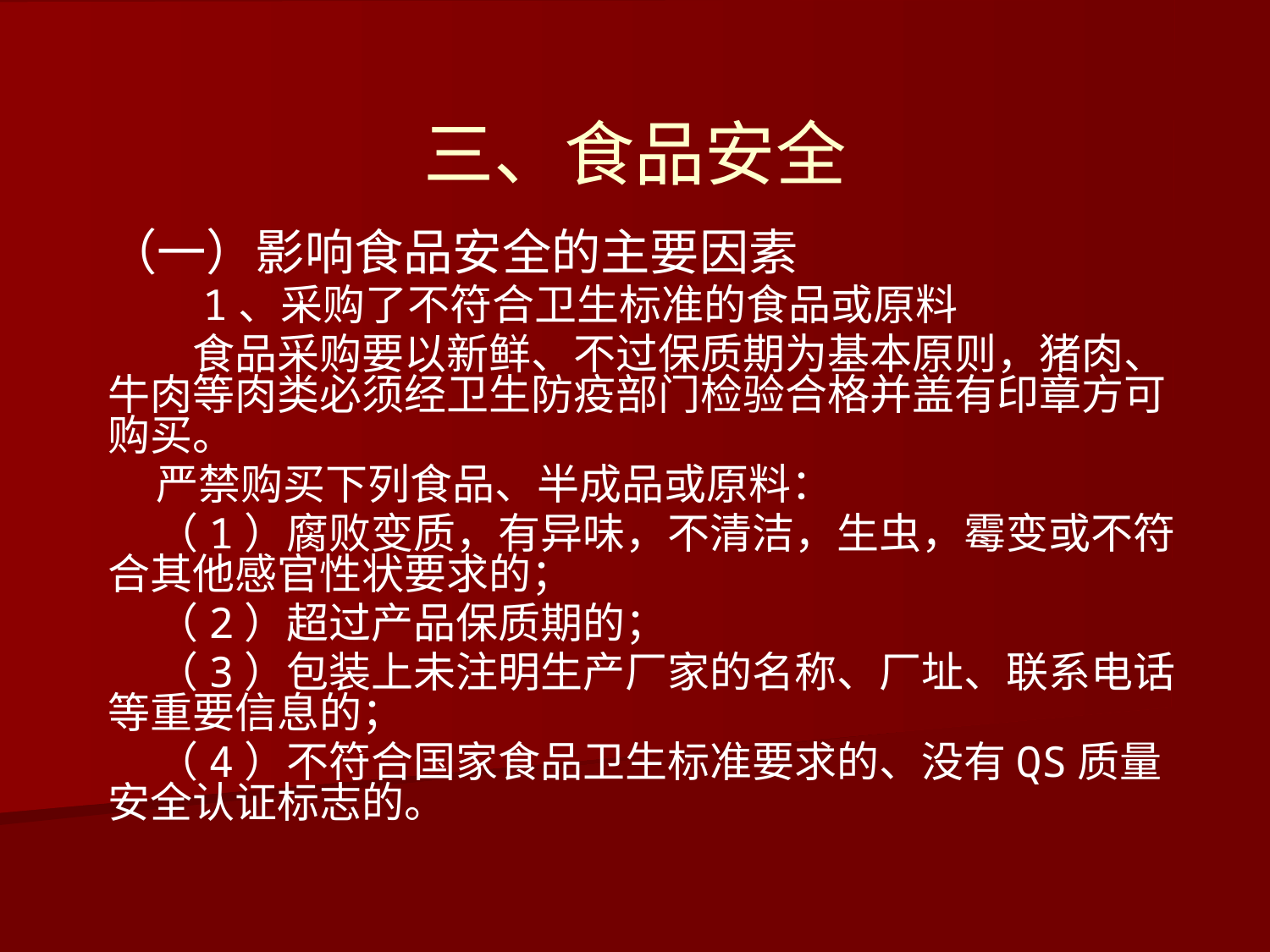

# 三、食品安全
（一）影响食品安全的主要因素
　　1、采购了不符合卫生标准的食品或原料
　　食品采购要以新鲜、不过保质期为基本原则，猪肉、牛肉等肉类必须经卫生防疫部门检验合格并盖有印章方可购买。
    严禁购买下列食品、半成品或原料：
    （1）腐败变质，有异味，不清洁，生虫，霉变或不符合其他感官性状要求的；
    （2）超过产品保质期的；
    （3）包装上未注明生产厂家的名称、厂址、联系电话等重要信息的；
    （4）不符合国家食品卫生标准要求的、没有QS质量安全认证标志的。

36